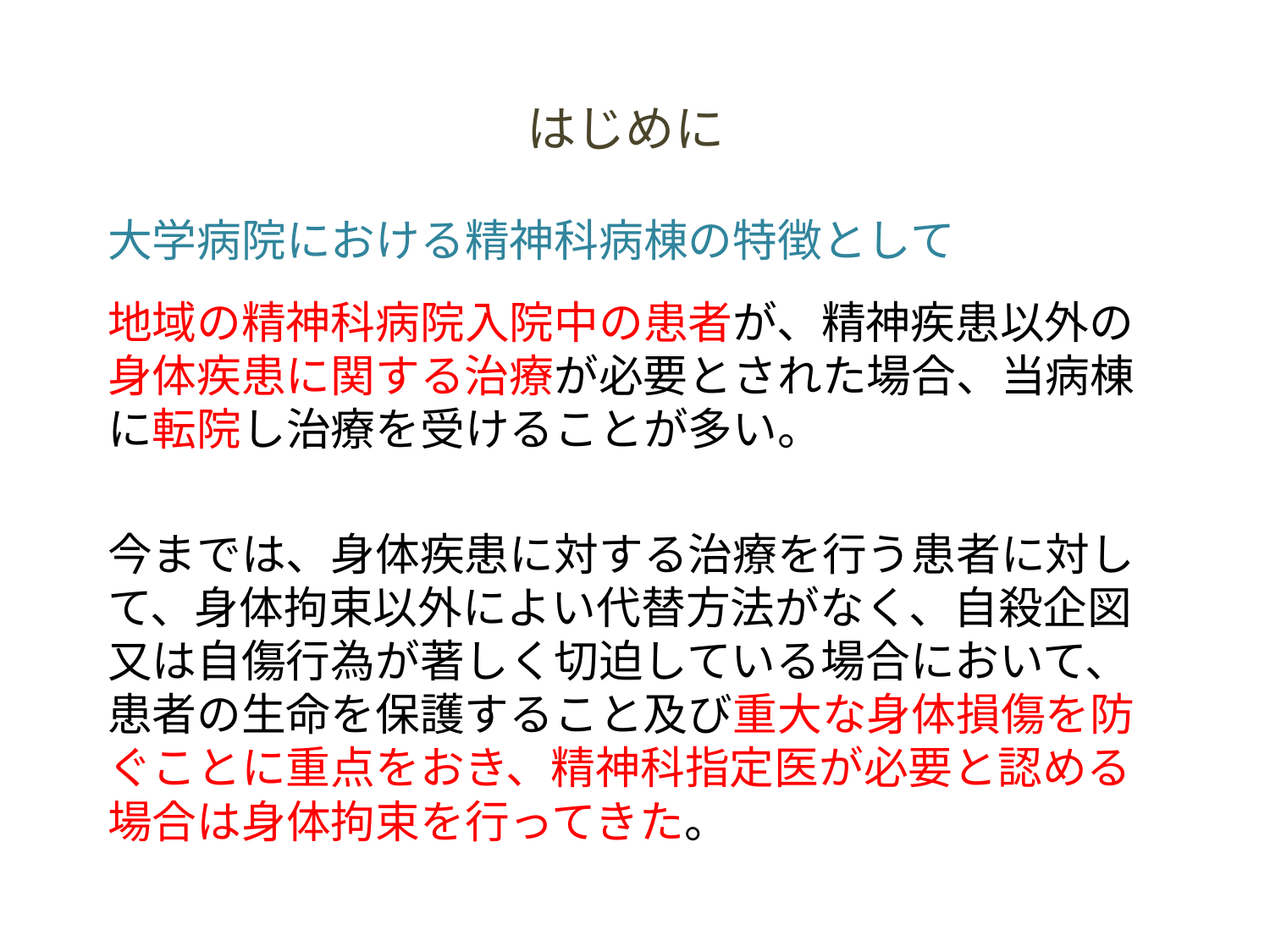

# はじめに
大学病院における精神科病棟の特徴として

地域の精神科病院入院中の患者が、精神疾患以外の身体疾患に関する治療が必要とされた場合、当病棟に転院し治療を受けることが多い。

今までは、身体疾患に対する治療を行う患者に対して、身体拘束以外によい代替方法がなく、自殺企図又は自傷行為が著しく切迫している場合において、患者の生命を保護すること及び重大な身体損傷を防ぐことに重点をおき、精神科指定医が必要と認める場合は身体拘束を行ってきた。